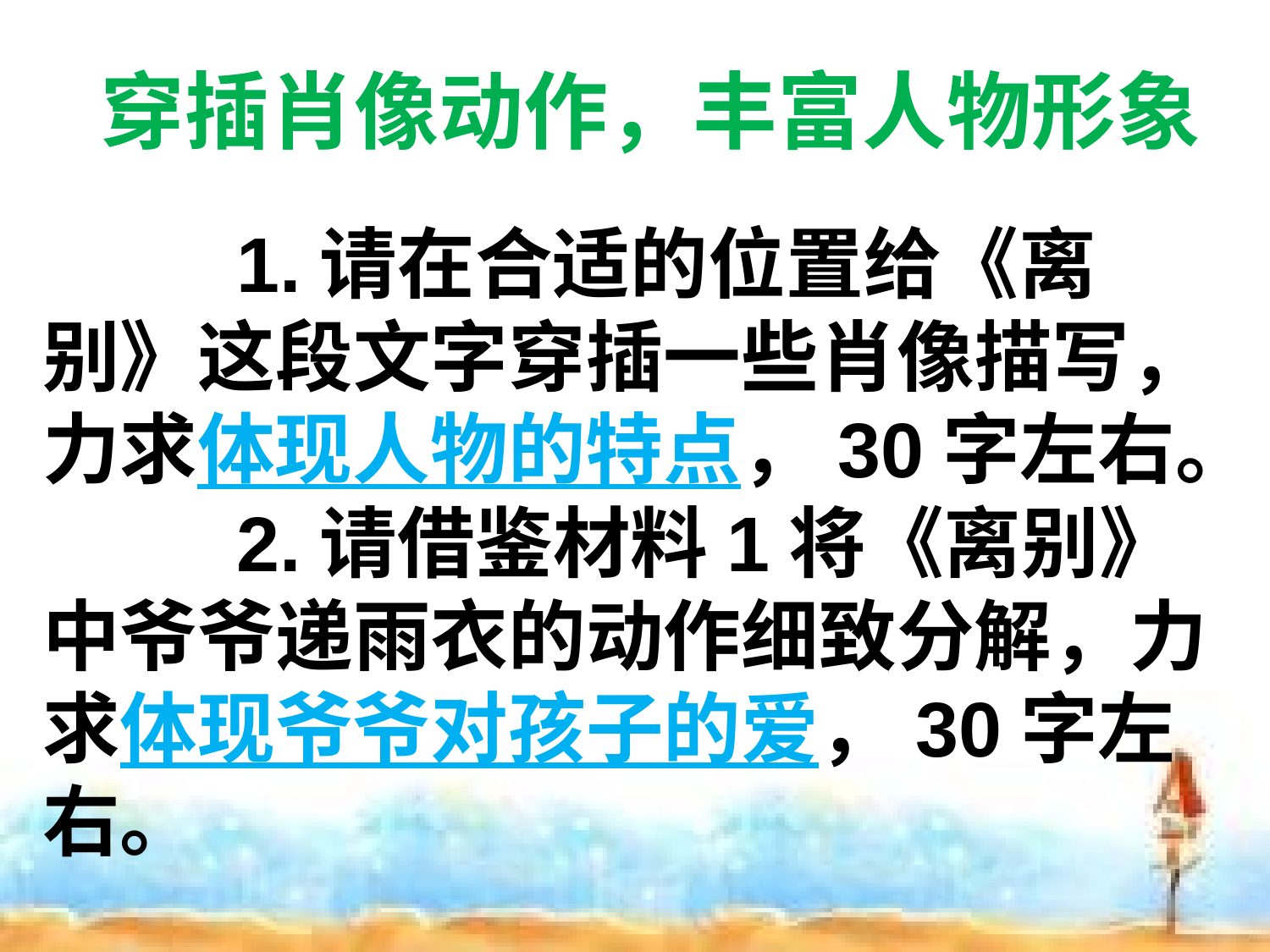

# 穿插肖像动作，丰富人物形象
         1.请在合适的位置给《离别》这段文字穿插一些肖像描写，力求体现人物的特点，30字左右。
         2.请借鉴材料1将《离别》中爷爷递雨衣的动作细致分解，力求体现爷爷对孩子的爱，30字左右。